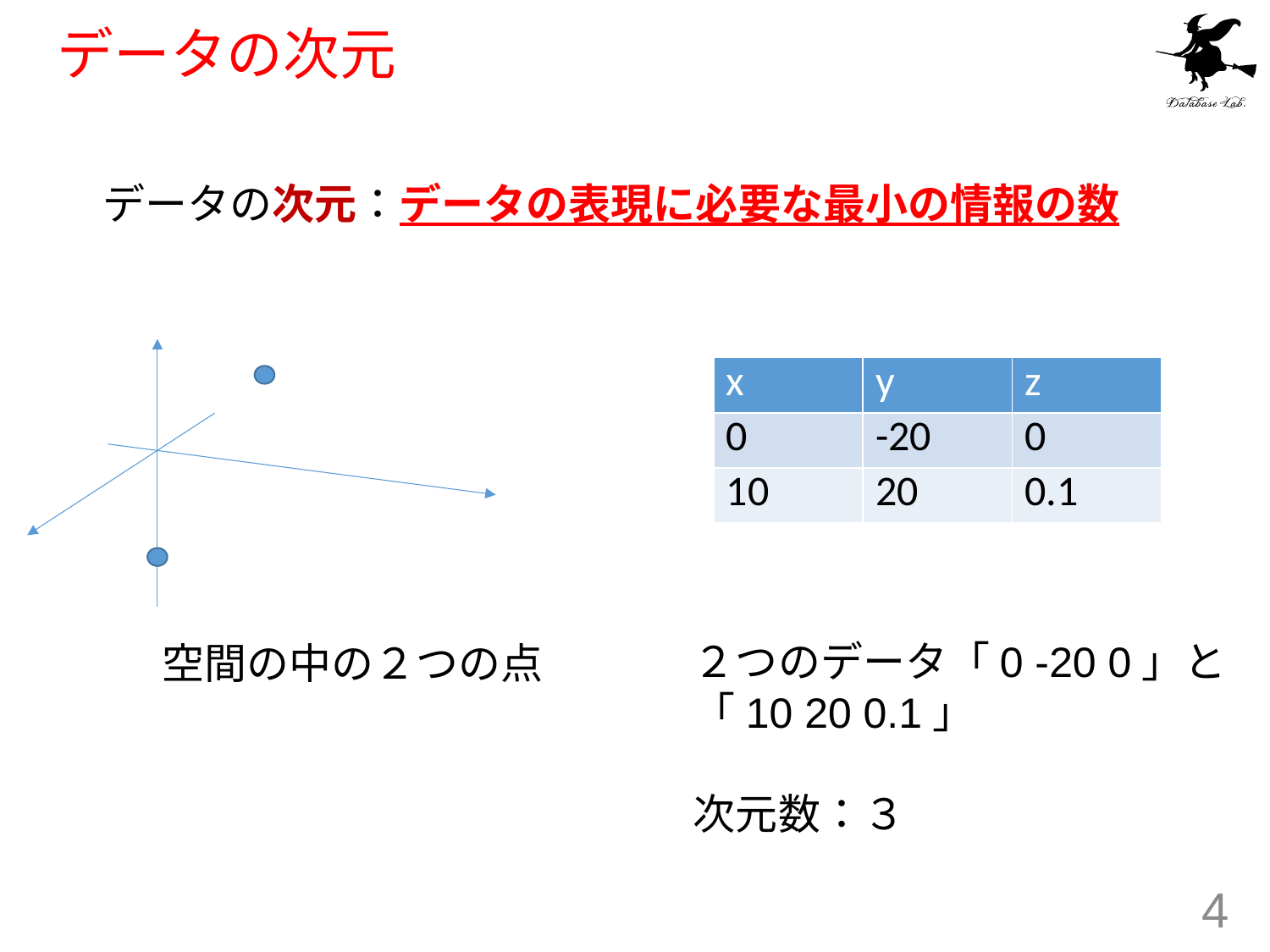

# データの次元
データの次元：データの表現に必要な最小の情報の数
| x | y | z |
| --- | --- | --- |
| 0 | -20 | 0 |
| 10 | 20 | 0.1 |

２つのデータ「0 -20 0」と
「10 20 0.1」

次元数：３
空間の中の２つの点
4